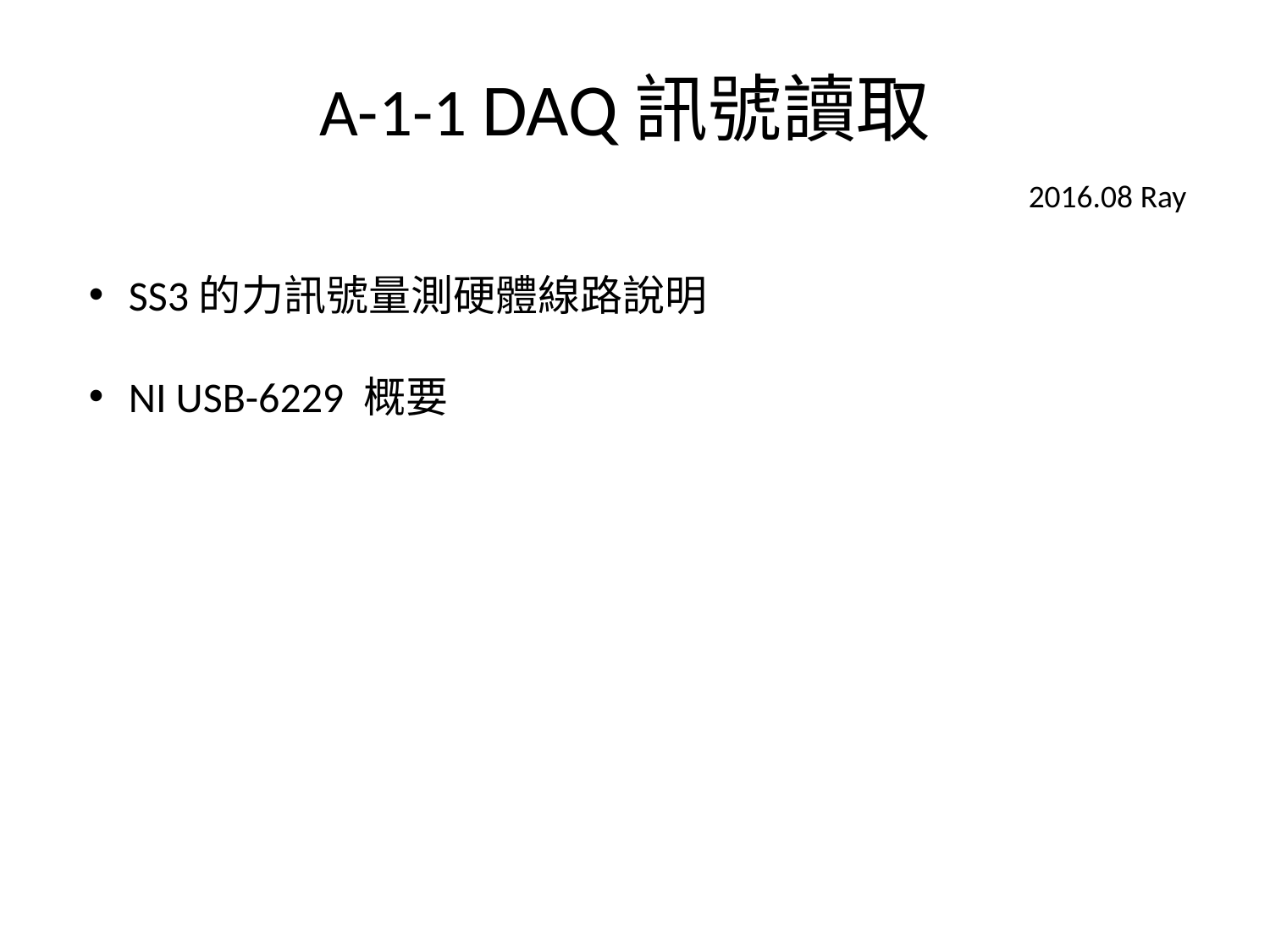

# A-1-1 DAQ訊號讀取
2016.08 Ray
SS3的力訊號量測硬體線路說明

NI USB-6229 概要